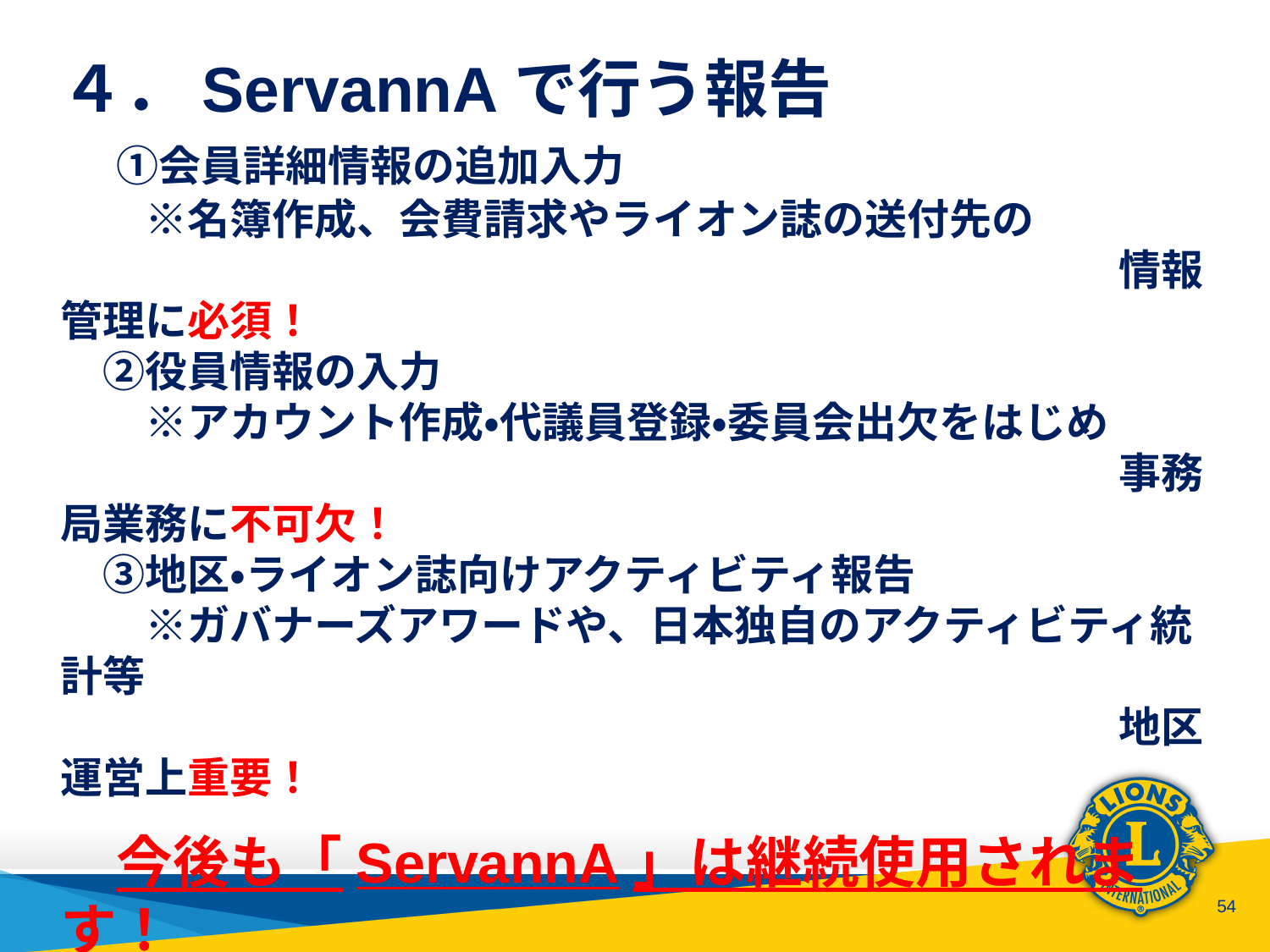

４．ServannAで行う報告
　①会員詳細情報の追加入力
　　※名簿作成、会費請求やライオン誌の送付先の
　　　　　　　　　　　　　　　　　　　　　　　　　情報管理に必須！
　②役員情報の入力
　　※アカウント作成・代議員登録・委員会出欠をはじめ
　　　　　　　　　　　　　　　　　　　　　　　　　事務局業務に不可欠！
　③地区・ライオン誌向けアクティビティ報告
　　※ガバナーズアワードや、日本独自のアクティビティ統計等
　　　　　　　　　　　　　　　　　　　　　　　　　地区運営上重要！

　今後も「ServannA」は継続使用されます！

　注：ServannAへのログイン方法も今まで通りです